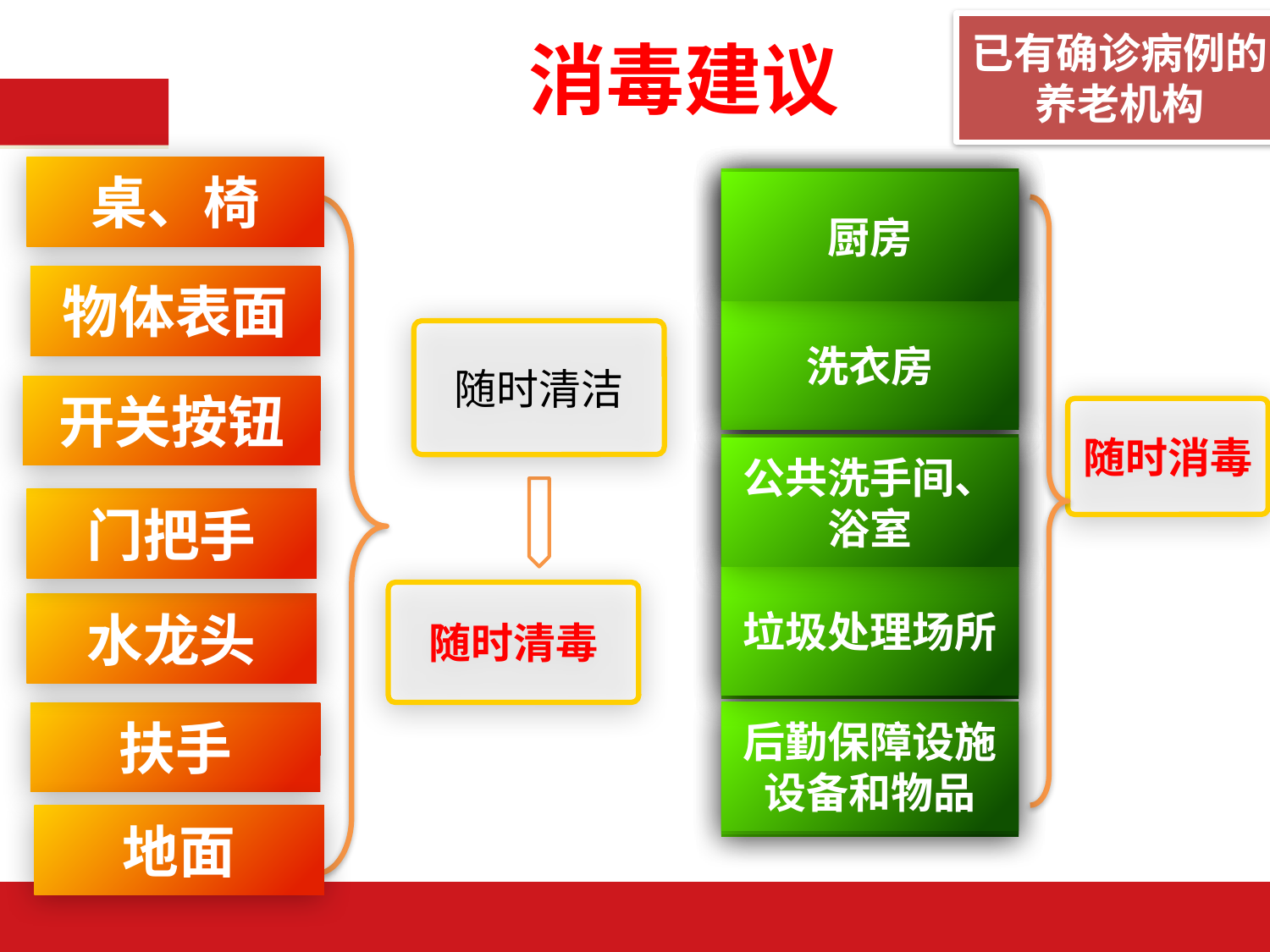

# 消毒建议
已有确诊病例的养老机构
桌、椅
厨房
厨房
厨房
厨房
厨房
厨房

物体表面
洗衣房
洗衣房
洗衣房
洗衣房
洗衣房
随时清洁
开关按钮
随时消毒
公共洗手间、浴室
公共洗手间、浴室
公共洗手间、浴室
公共洗手间、浴室
公共洗手间、浴室
门把手

垃圾处理场所
垃圾处理场所
垃圾处理场所
垃圾处理场所
随时清毒
水龙头
后勤保障设施设备和物品
扶手
后勤保障设施设备和物品
后勤保障设施设备和物品
地面